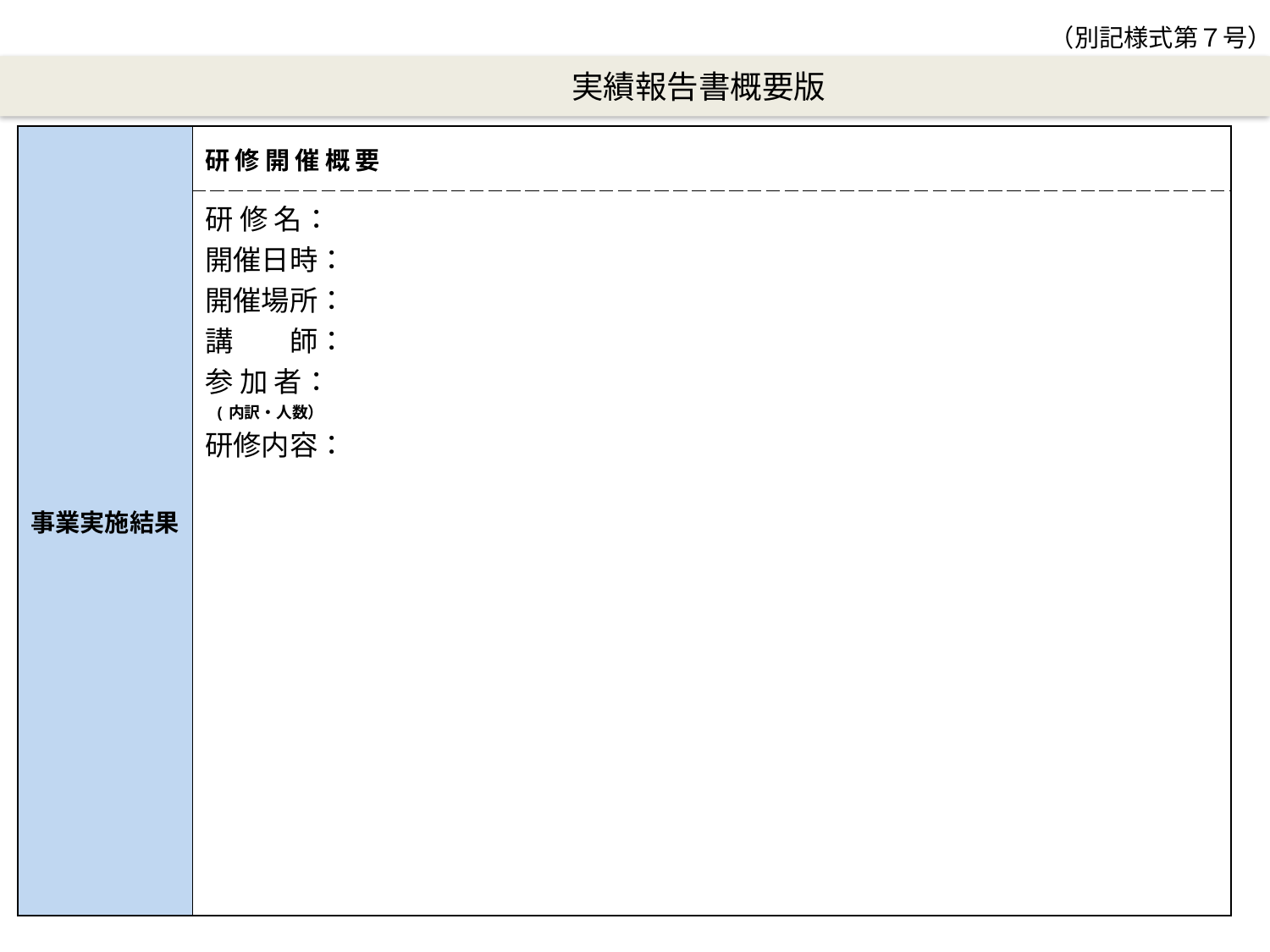

（別記様式第７号）
　　　　実績報告書概要版
| 事業実施結果 | 研修開催概要 |
| --- | --- |
|  | 研 修 名： 開催日時： 開催場所： 講　　師： 参 加 者： (内訳・人数） 研修内容： |